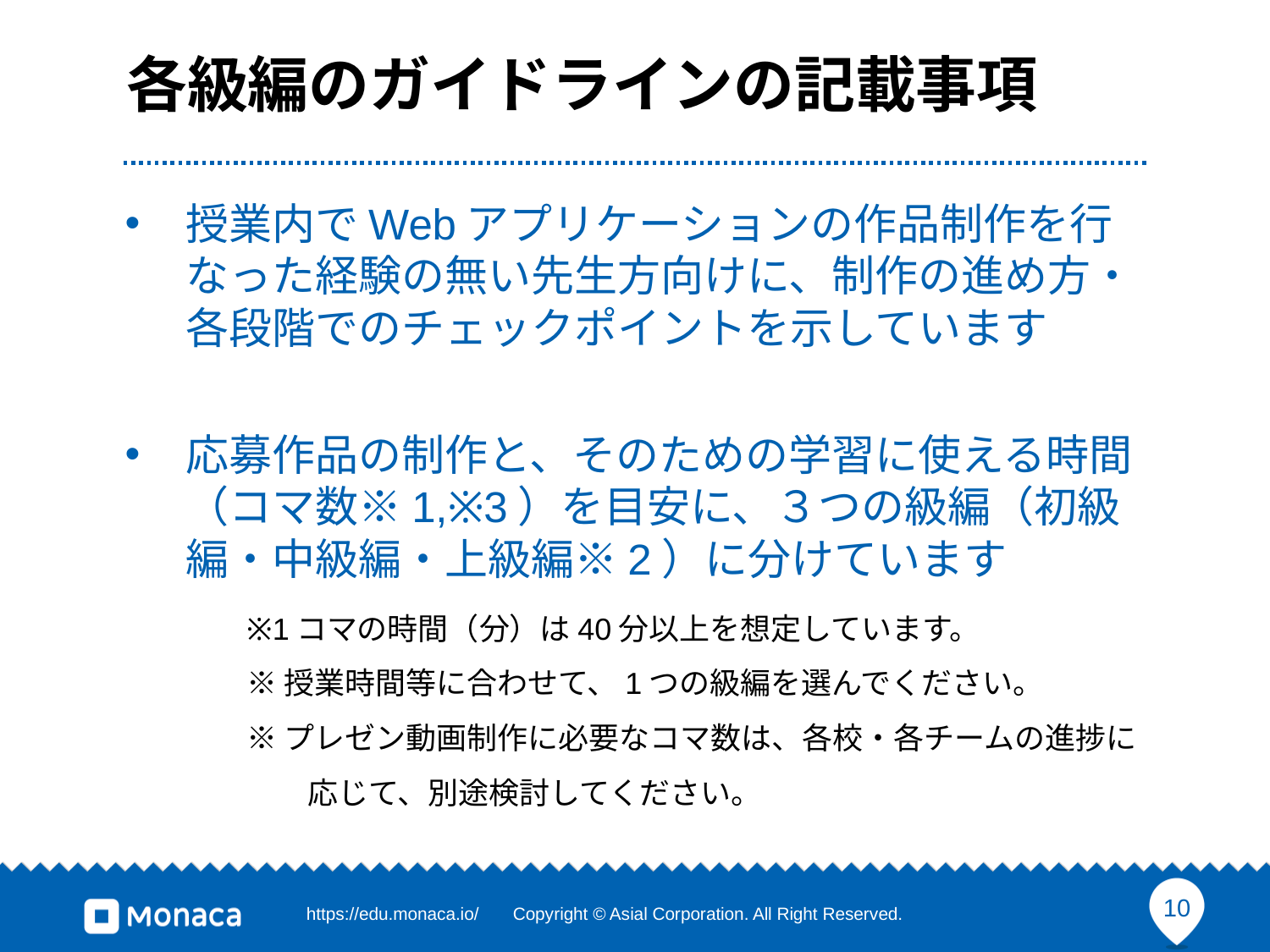

# 各級編のガイドラインの記載事項
授業内でWebアプリケーションの作品制作を行なった経験の無い先生方向けに、制作の進め方・各段階でのチェックポイントを示しています

応募作品の制作と、そのための学習に使える時間（コマ数※1,※3）を目安に、３つの級編（初級編・中級編・上級編※2）に分けています
	※1コマの時間（分）は40分以上を想定しています。
	※授業時間等に合わせて、1つの級編を選んでください。
	※プレゼン動画制作に必要なコマ数は、各校・各チームの進捗に
	　　応じて、別途検討してください。